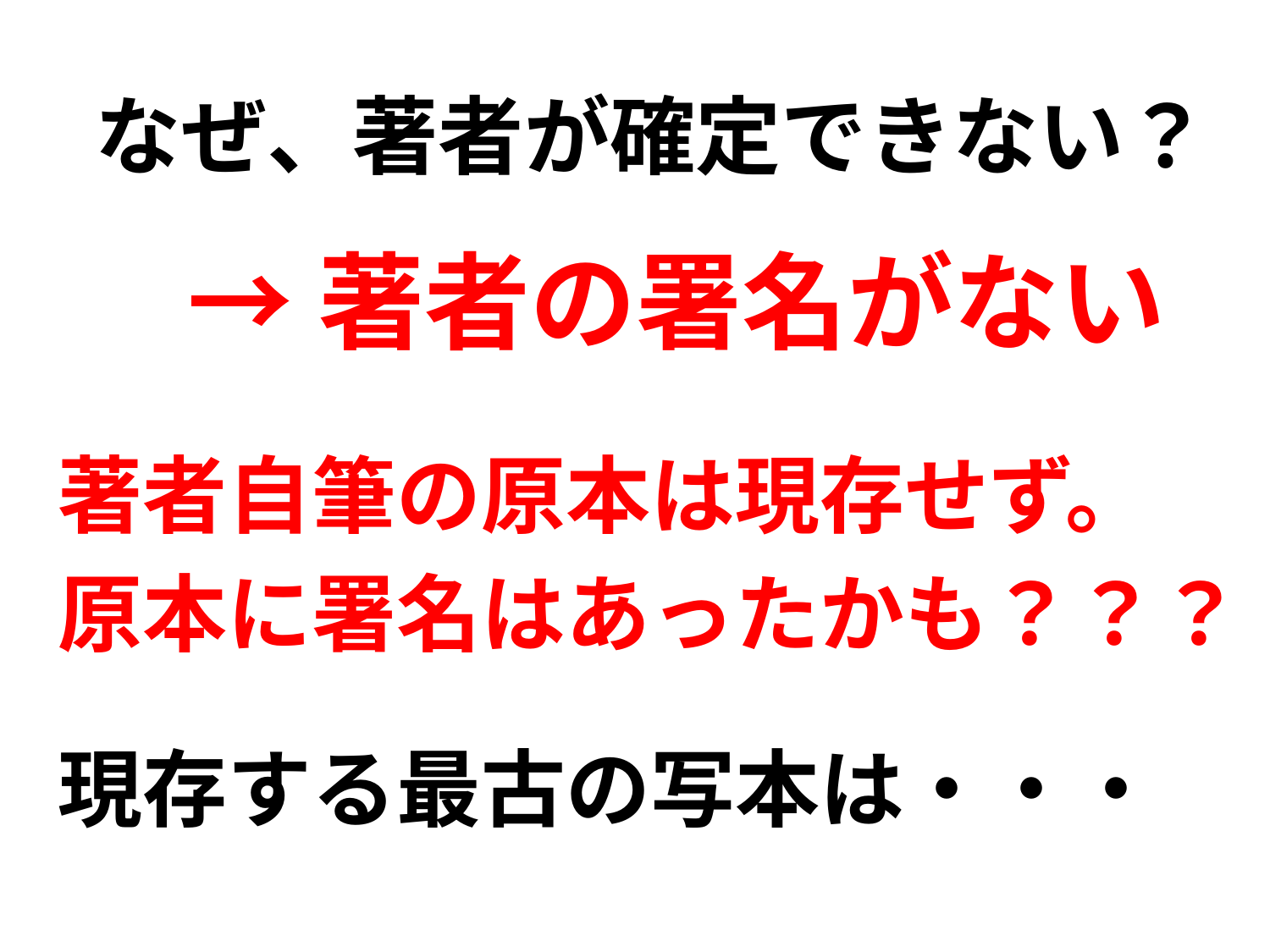

なぜ、著者が確定できない？
→著者の署名がない
著者自筆の原本は現存せず。
原本に署名はあったかも？？？

現存する最古の写本は・・・